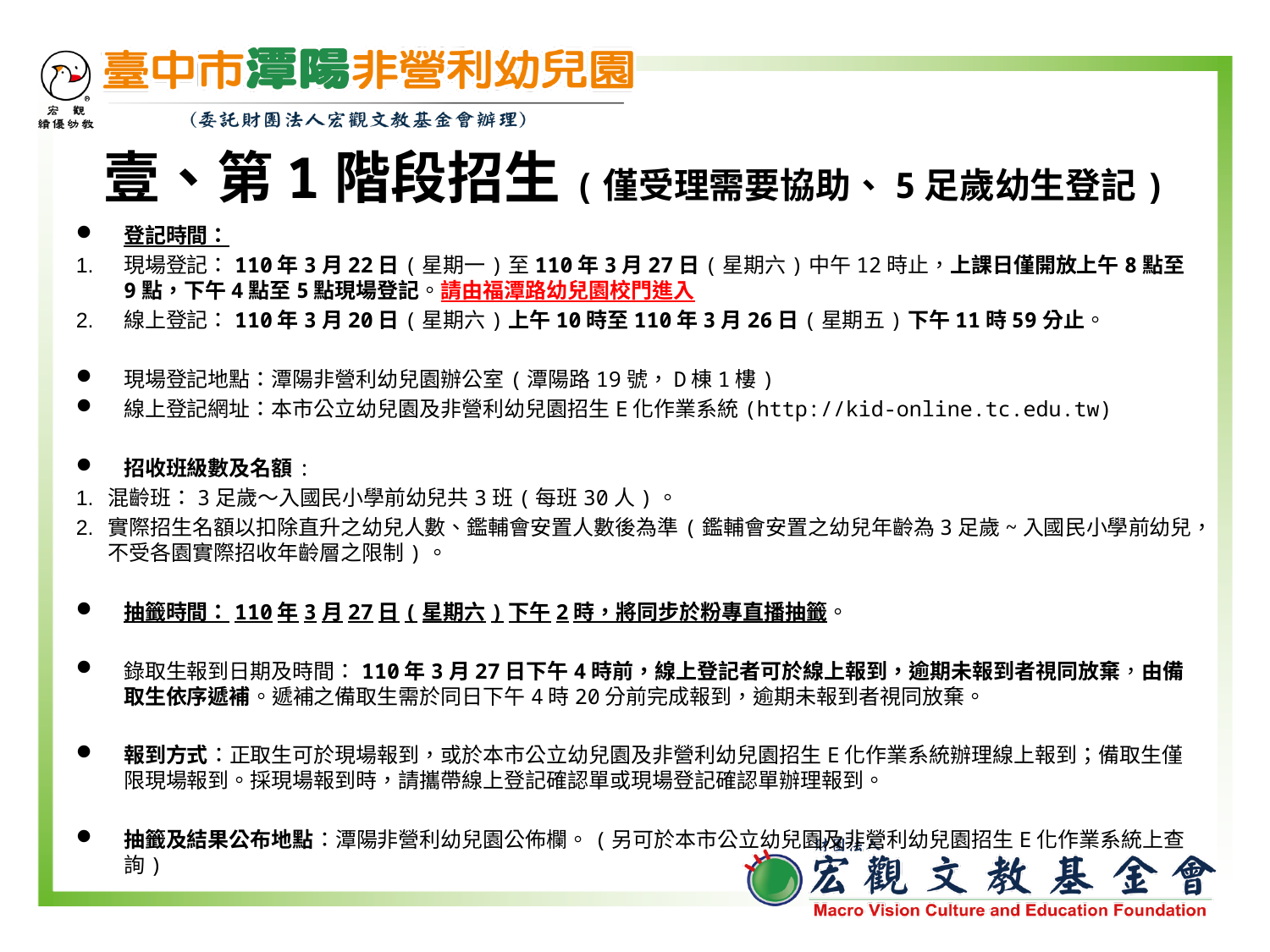

# 壹、第1階段招生(僅受理需要協助、5足歲幼生登記)
登記時間：
現場登記：110年3月22日(星期一)至110年3月27日(星期六)中午12時止，上課日僅開放上午8點至9點，下午4點至5點現場登記。請由福潭路幼兒園校門進入
線上登記：110年3月20日(星期六)上午10時至110年3月26日(星期五)下午11時59分止。

現場登記地點：潭陽非營利幼兒園辦公室(潭陽路19號，D棟1樓)
線上登記網址：本市公立幼兒園及非營利幼兒園招生E化作業系統(http://kid-online.tc.edu.tw)

招收班級數及名額:
混齡班：3足歲～入國民小學前幼兒共3班(每班30人)。
實際招生名額以扣除直升之幼兒人數、鑑輔會安置人數後為準(鑑輔會安置之幼兒年齡為3足歲~入國民小學前幼兒，不受各園實際招收年齡層之限制)。

抽籤時間：110年3月27日(星期六)下午2時，將同步於粉專直播抽籤。

錄取生報到日期及時間：110年3月27日下午4時前，線上登記者可於線上報到，逾期未報到者視同放棄，由備取生依序遞補。遞補之備取生需於同日下午4時20分前完成報到，逾期未報到者視同放棄。

報到方式：正取生可於現場報到，或於本市公立幼兒園及非營利幼兒園招生E化作業系統辦理線上報到；備取生僅限現場報到。採現場報到時，請攜帶線上登記確認單或現場登記確認單辦理報到。

抽籤及結果公布地點：潭陽非營利幼兒園公佈欄。(另可於本市公立幼兒園及非營利幼兒園招生E化作業系統上查詢)